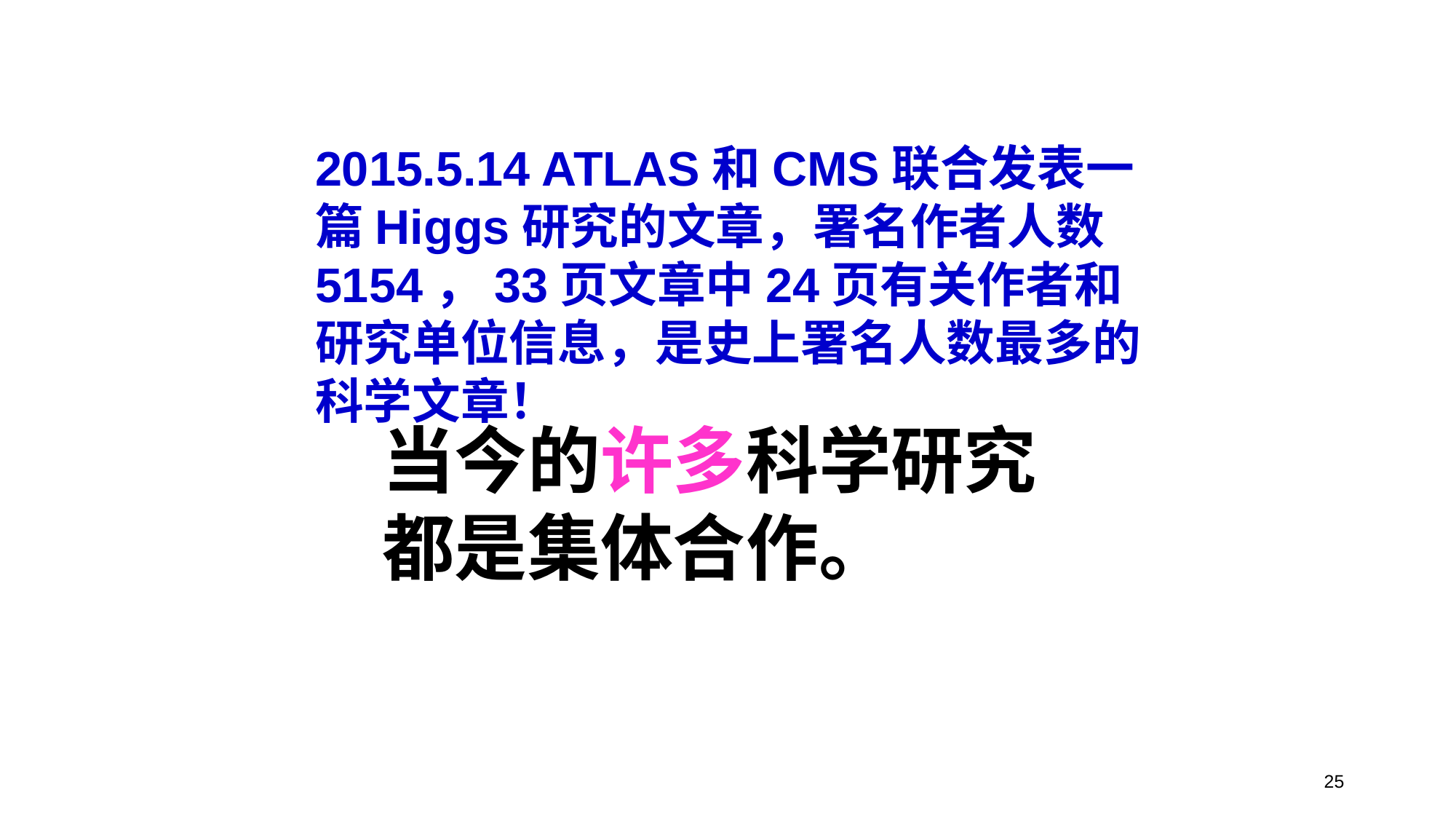

2015.5.14 ATLAS和CMS联合发表一篇Higgs研究的文章，署名作者人数5154，33页文章中24页有关作者和研究单位信息，是史上署名人数最多的科学文章！
当今的许多科学研究都是集体合作。
25